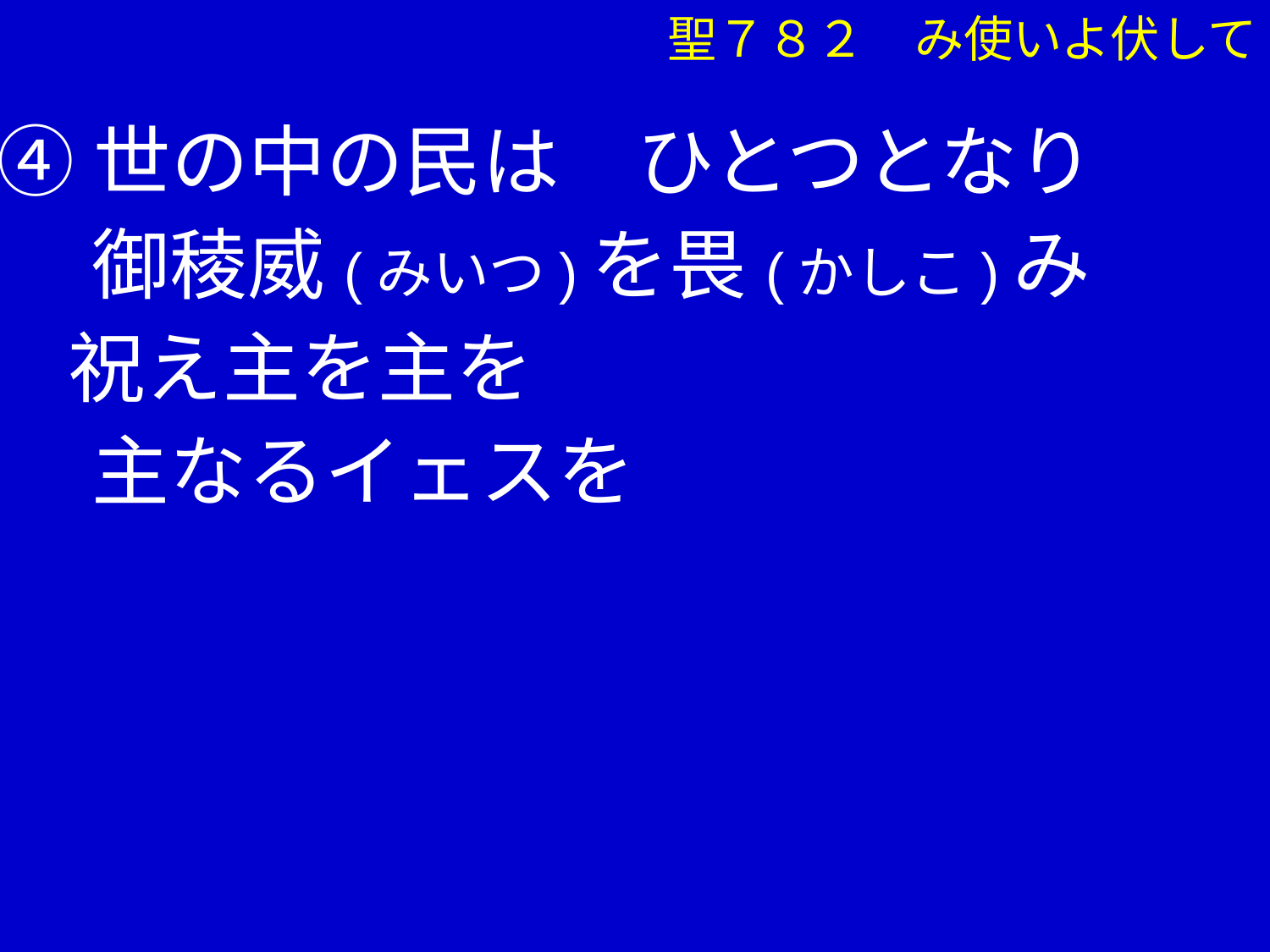

聖７８２　み使いよ伏して
④世の中の民は　ひとつとなり
　 御稜威(みいつ)を畏(かしこ)み
   祝え主を主を
　 主なるイェスを